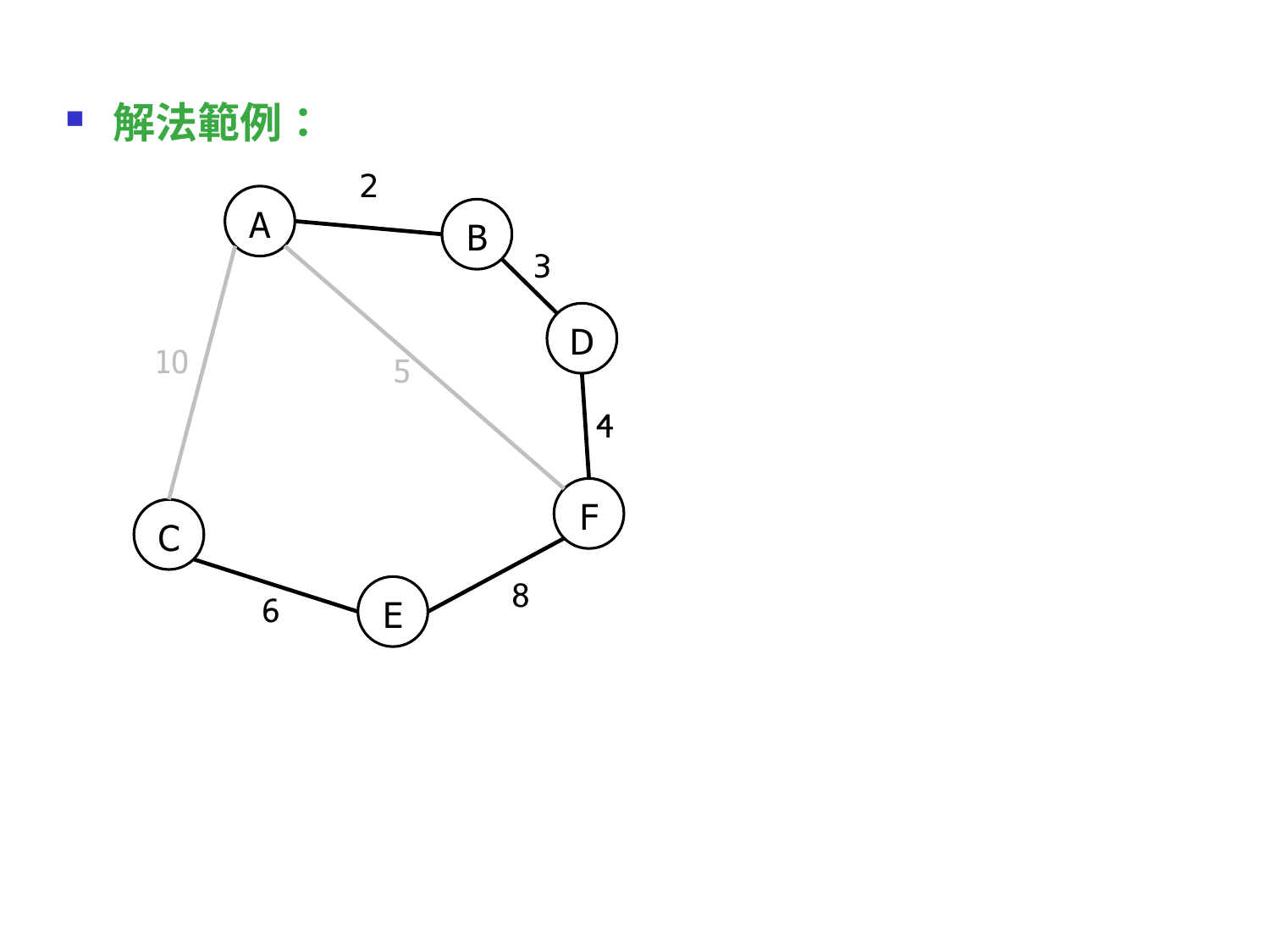

解法範例：

2
A
B
3
D
10
5
4
F
C
8
E
6